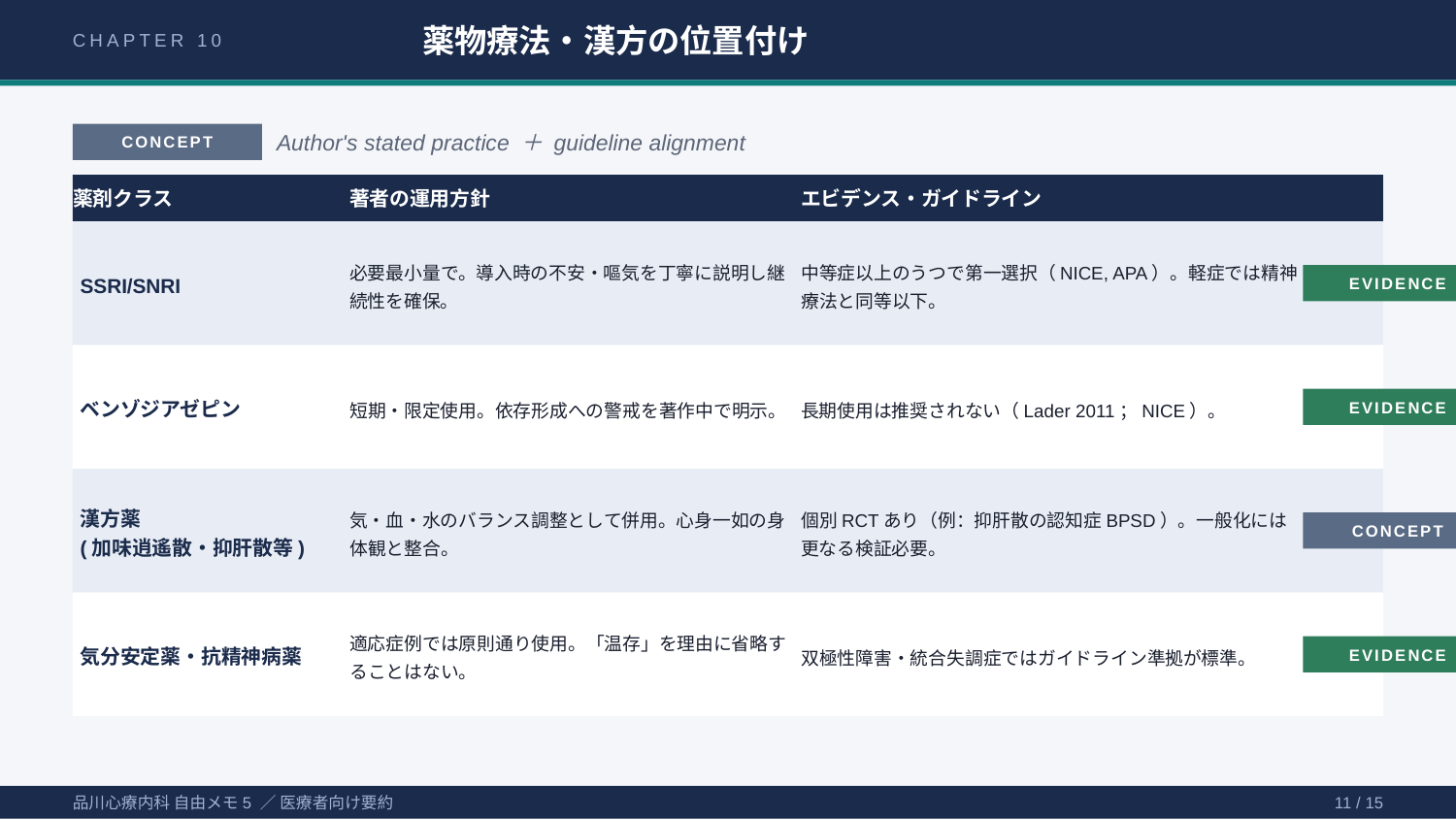

CHAPTER 10
薬物療法・漢方の位置付け

CONCEPT
Author's stated practice ＋ guideline alignment

薬剤クラス
著者の運用方針
エビデンス・ガイドライン

SSRI/SNRI
必要最小量で。導入時の不安・嘔気を丁寧に説明し継続性を確保。
中等症以上のうつで第一選択（NICE, APA）。軽症では精神療法と同等以下。

EVIDENCE

ベンゾジアゼピン
短期・限定使用。依存形成への警戒を著作中で明示。
長期使用は推奨されない（Lader 2011；NICE）。

EVIDENCE

漢方薬
(加味逍遙散・抑肝散等)
気・血・水のバランス調整として併用。心身一如の身体観と整合。
個別RCTあり（例：抑肝散の認知症BPSD）。一般化には更なる検証必要。

CONCEPT

気分安定薬・抗精神病薬
適応症例では原則通り使用。「温存」を理由に省略することはない。
双極性障害・統合失調症ではガイドライン準拠が標準。

EVIDENCE

品川心療内科 自由メモ5 ／ 医療者向け要約
11 / 15